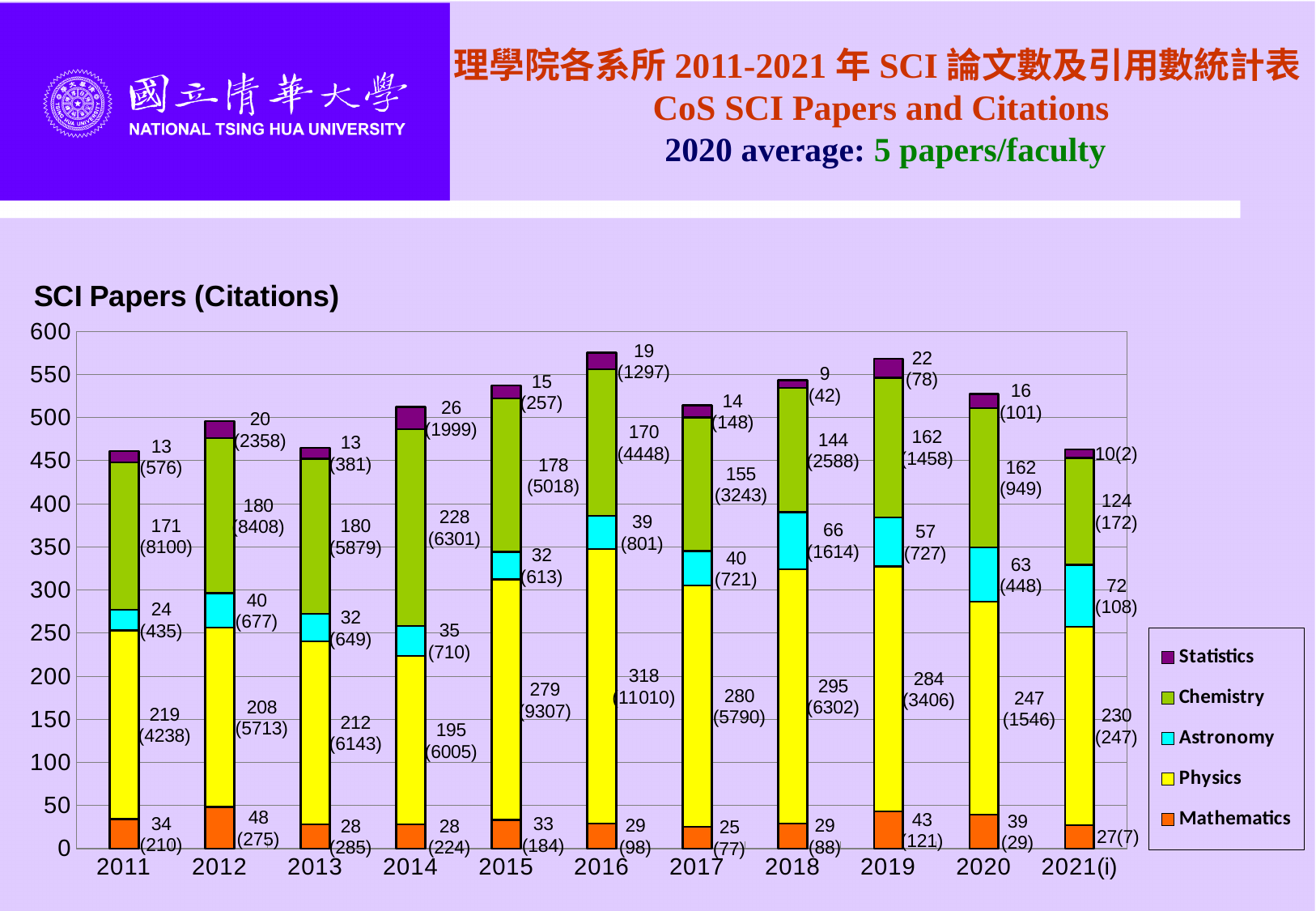

理學院各系所2011-2021年SCI論文數及引用數統計表
CoS SCI Papers and Citations
 2020 average: 5 papers/faculty

### Chart: SCI Papers (Citations)

| Category | Mathematics | Physics | Astronomy | Chemistry | Statistics |
|---|---|---|---|---|---|
| 2011 | 34.0 | 219.0 | 24.0 | 171.0 | 13.0 |
| 2012 | 48.0 | 208.0 | 40.0 | 180.0 | 20.0 |
| 2013 | 28.0 | 212.0 | 32.0 | 180.0 | 13.0 |
| 2014 | 28.0 | 195.0 | 35.0 | 228.0 | 26.0 |
| 2015 | 33.0 | 279.0 | 32.0 | 178.0 | 15.0 |
| 2016 | 29.0 | 318.0 | 39.0 | 170.0 | 19.0 |
| 2017 | 25.0 | 280.0 | 40.0 | 155.0 | 14.0 |
| 2018 | 29.0 | 295.0 | 66.0 | 144.0 | 9.0 |
| 2019 | 43.0 | 284.0 | 57.0 | 162.0 | 22.0 |
| 2020 | 39.0 | 247.0 | 63.0 | 162.0 | 16.0 |
| 2021(i) | 27.0 | 230.0 | 72.0 | 124.0 | 10.0 |